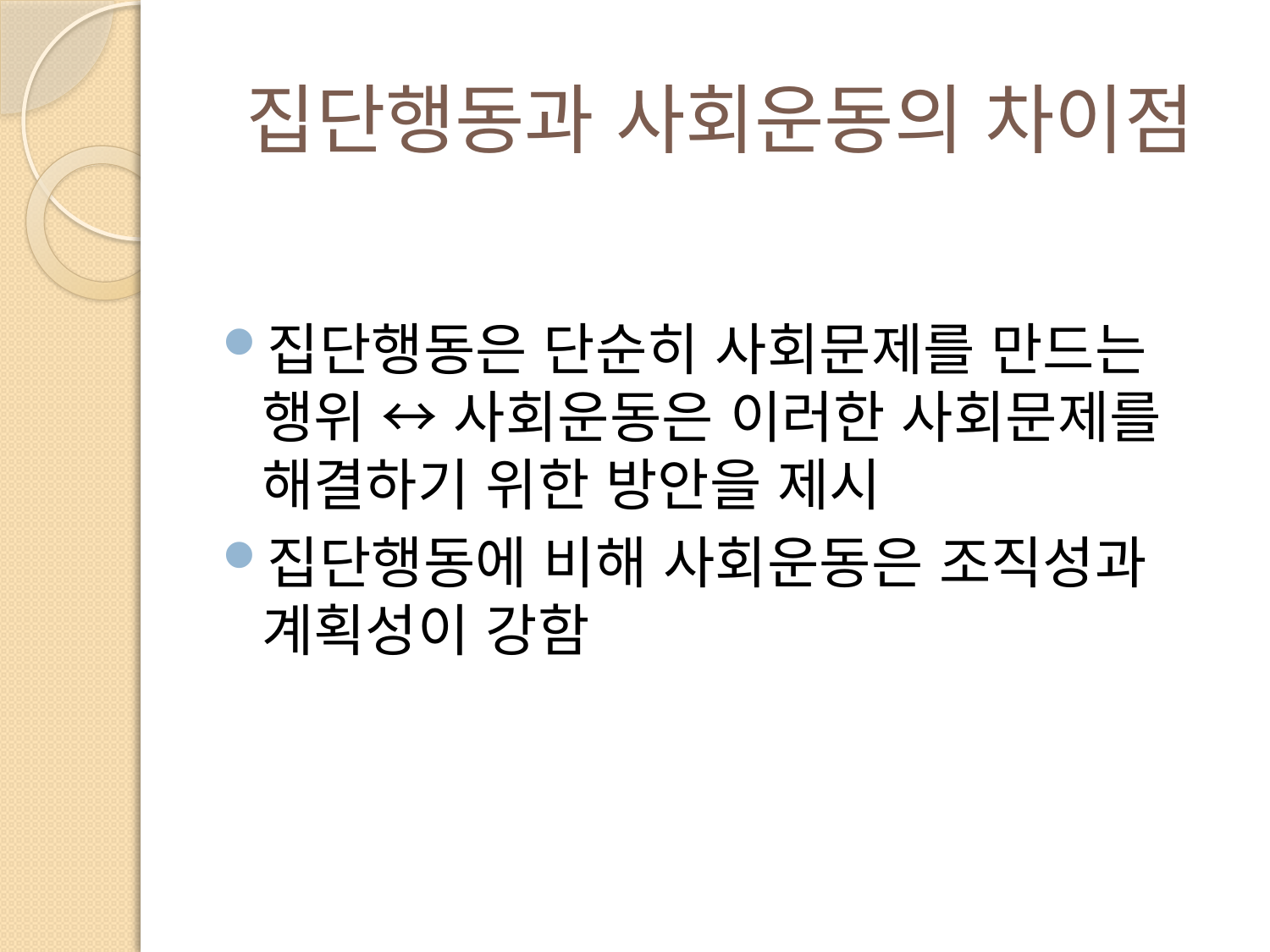

# 집단행동과 사회운동의 차이점
집단행동은 단순히 사회문제를 만드는 행위 ↔ 사회운동은 이러한 사회문제를 해결하기 위한 방안을 제시
집단행동에 비해 사회운동은 조직성과 계획성이 강함